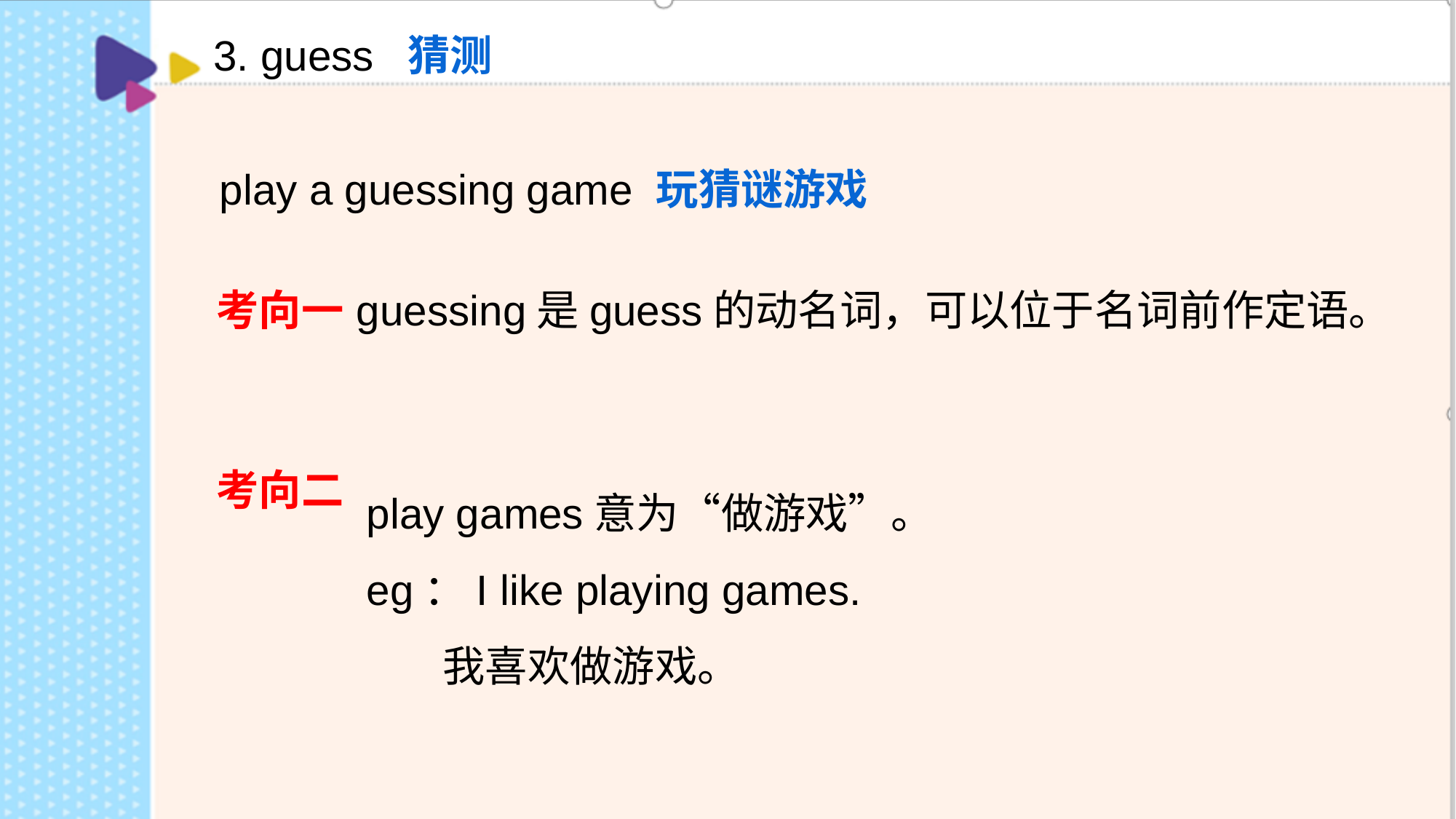

3. guess  猜测
play a guessing game	玩猜谜游戏
guessing是guess的动名词，可以位于名词前作定语。
考向一
考向二
play games意为“做游戏”。
eg：I like playing games.
       我喜欢做游戏。